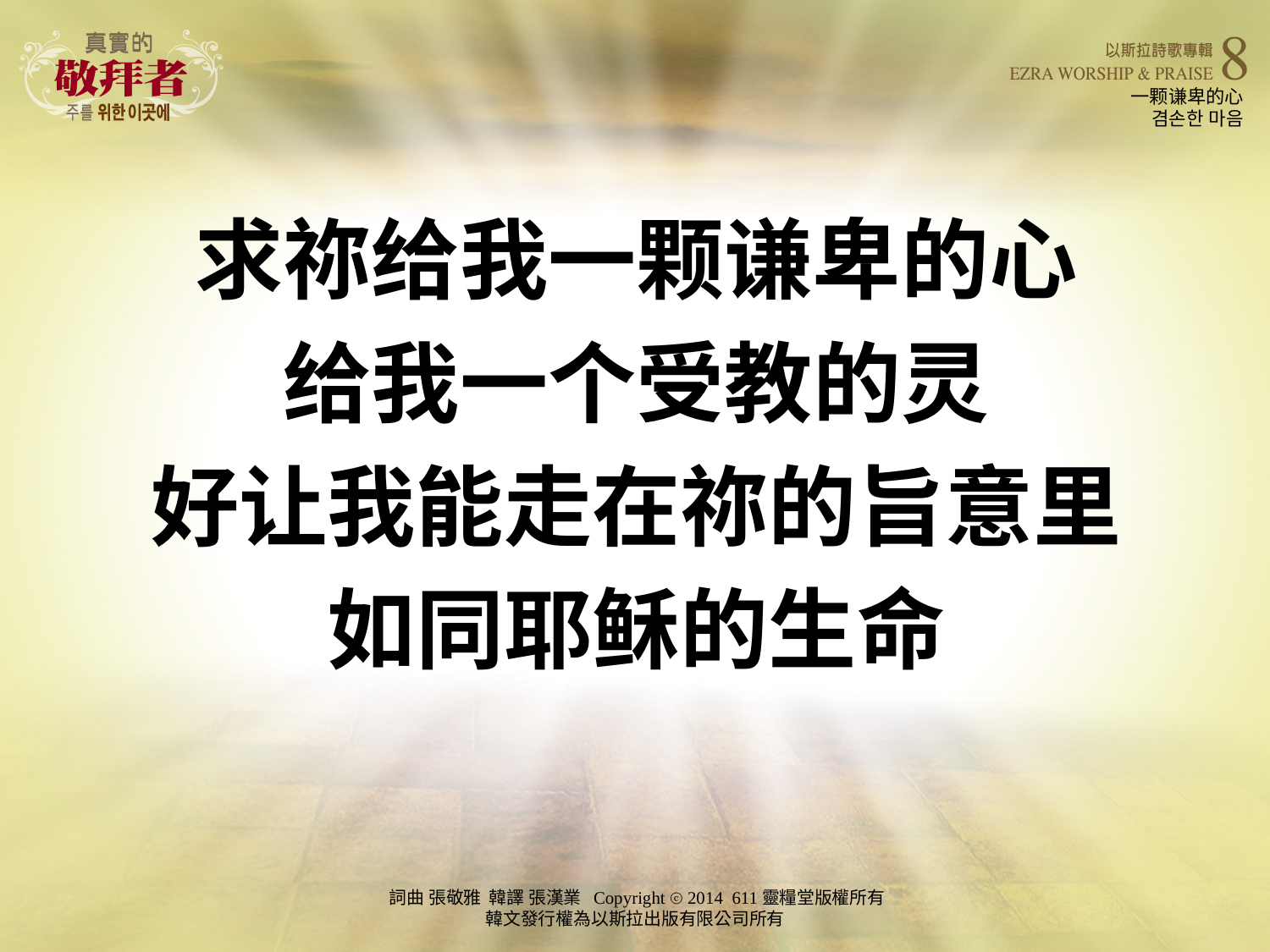

# 一颗谦卑的心 겸손한 마음
求祢给我一颗谦卑的心
给我一个受教的灵
好让我能走在祢的旨意里
如同耶稣的生命
詞曲 張敬雅  韓譯 張漢業  Copyright ⓒ 2014  611靈糧堂版權所有
韓文發行權為以斯拉出版有限公司所有